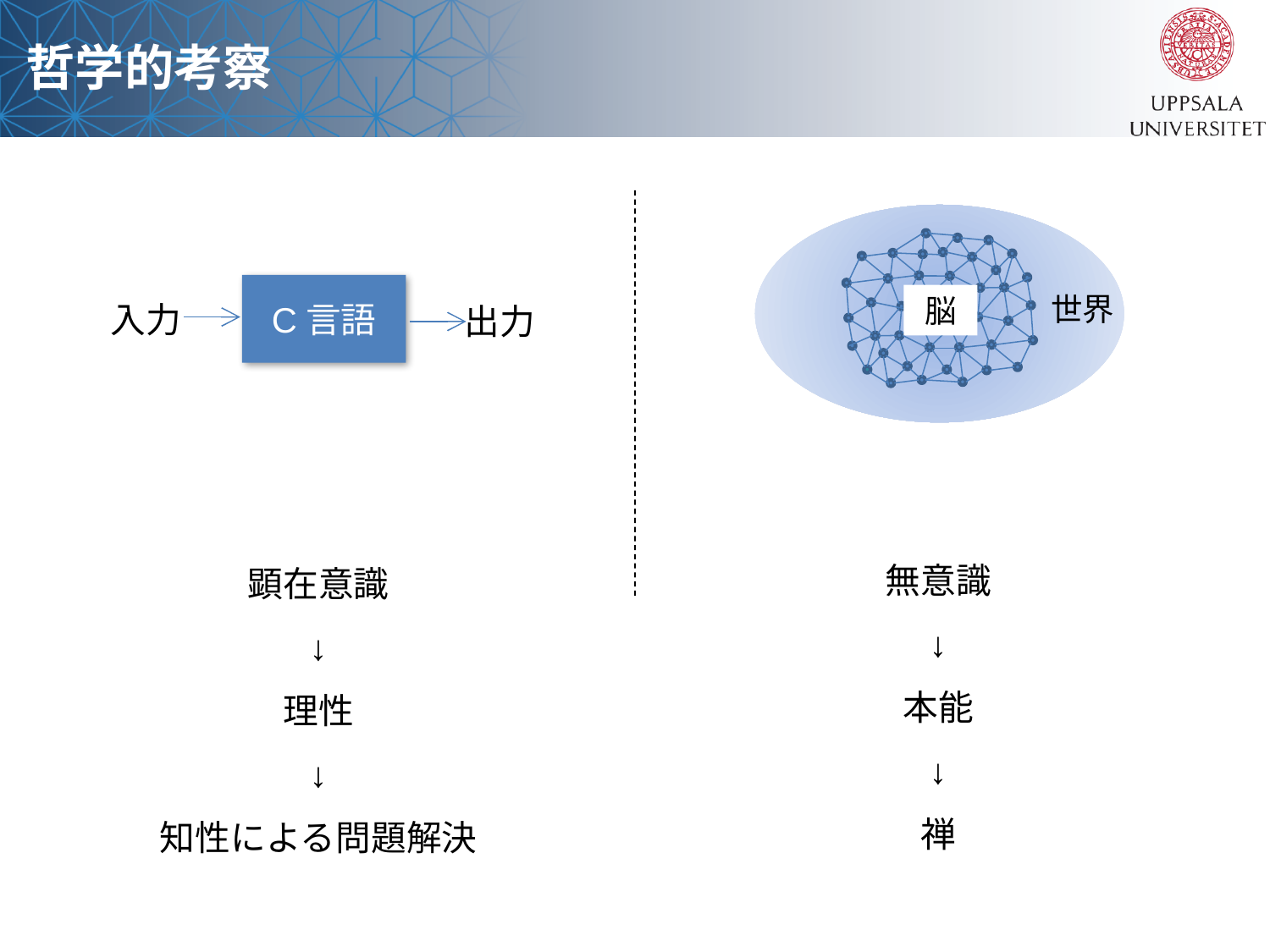

哲学的考察

C言語
世界
脳
入力
出力
無意識
↓
本能
↓
禅
顕在意識
↓
理性
↓
知性による問題解決